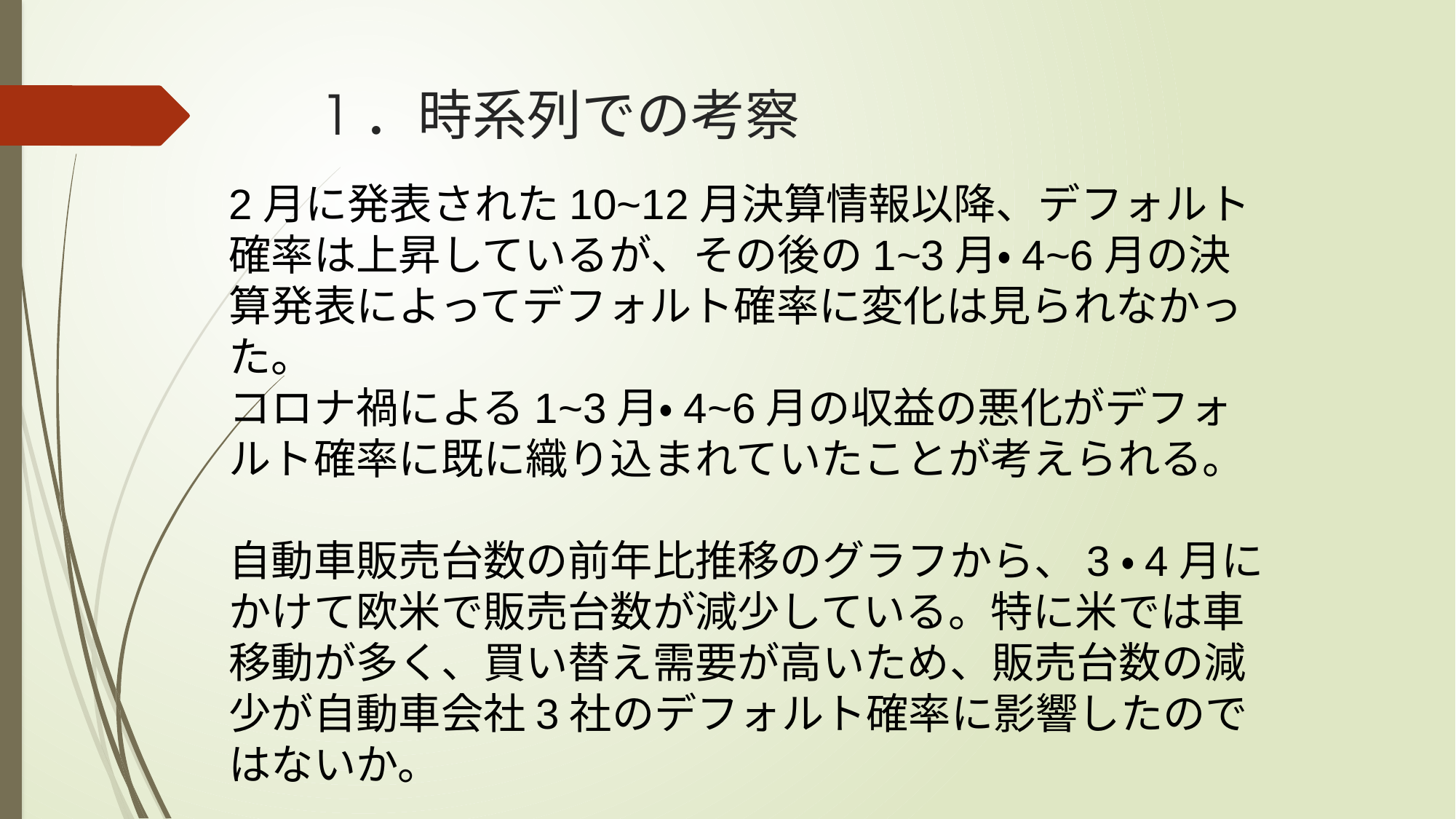

# 1．時系列での考察
2月に発表された10~12月決算情報以降、デフォルト確率は上昇しているが、その後の1~3月・4~6月の決算発表によってデフォルト確率に変化は見られなかった。
コロナ禍による1~3月・4~6月の収益の悪化がデフォルト確率に既に織り込まれていたことが考えられる。

自動車販売台数の前年比推移のグラフから、3・4月にかけて欧米で販売台数が減少している。特に米では車移動が多く、買い替え需要が高いため、販売台数の減少が自動車会社3社のデフォルト確率に影響したのではないか。